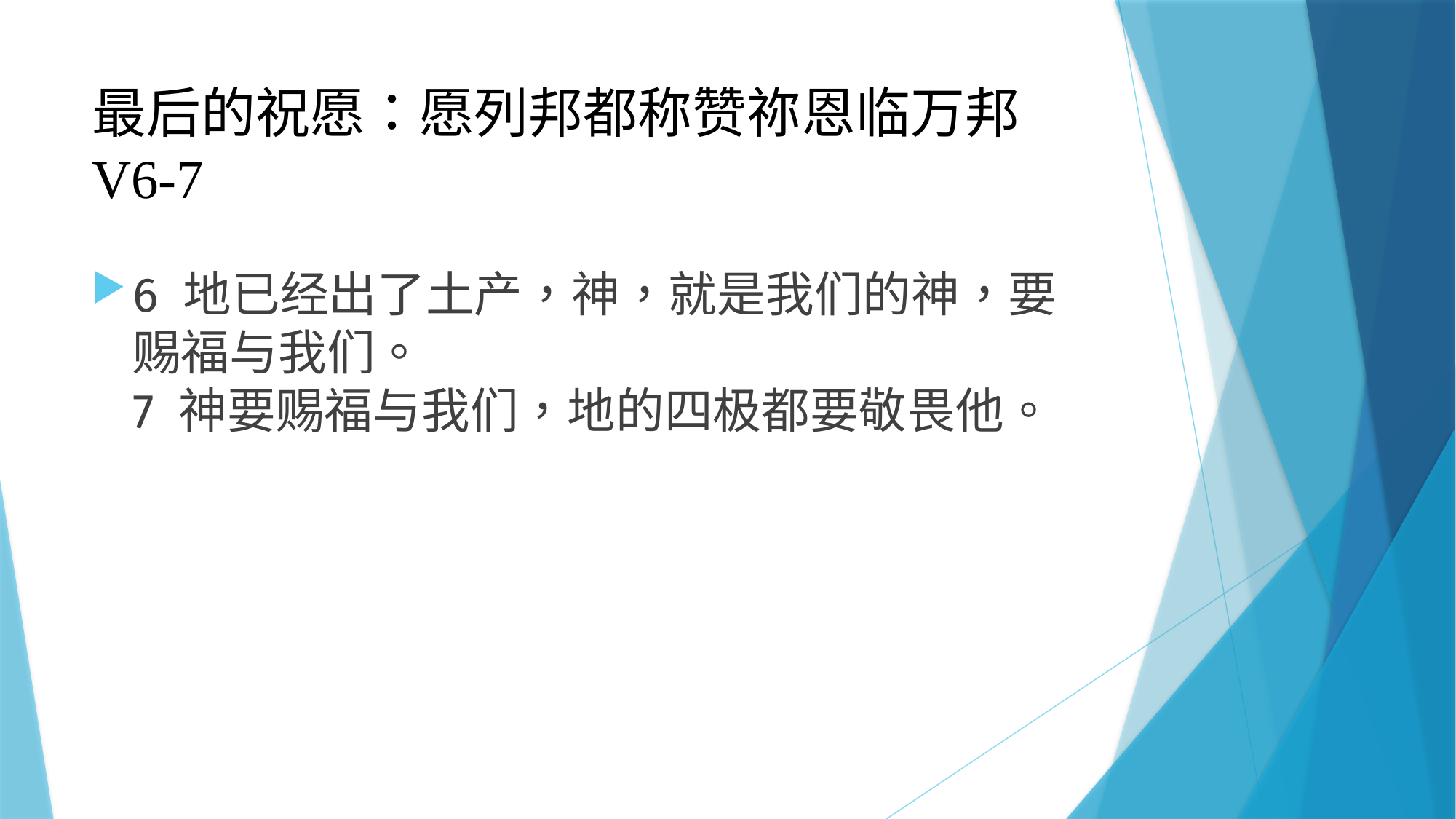

# 最后的祝愿：愿列邦都称赞祢恩临万邦 V6-7
6 地已经出了土产，神，就是我们的神，要赐福与我们。
7 神要赐福与我们，地的四极都要敬畏他。